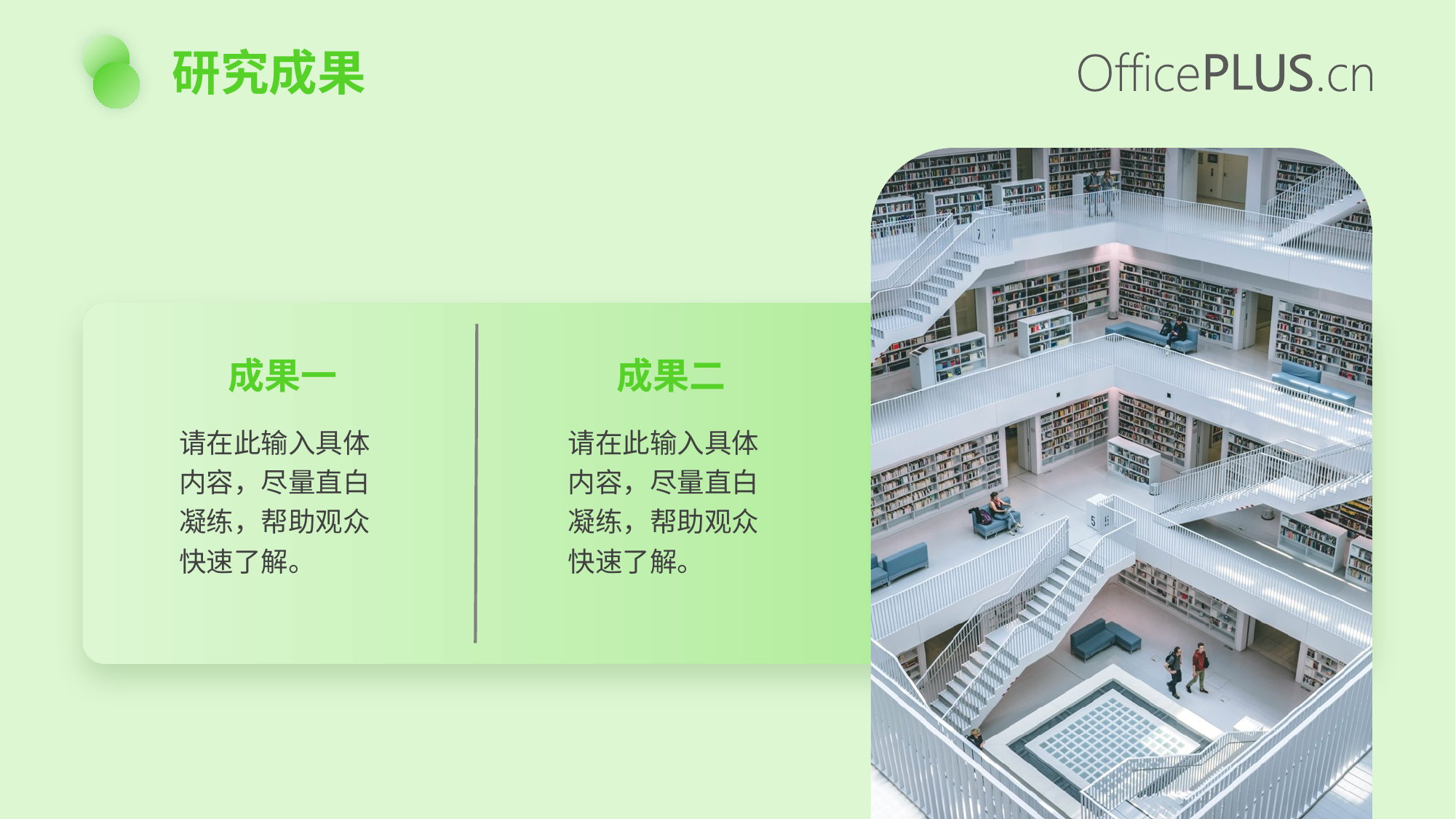

研究成果

成果一
成果二
请在此输入具体内容，尽量直白凝练，帮助观众快速了解。
请在此输入具体内容，尽量直白凝练，帮助观众快速了解。